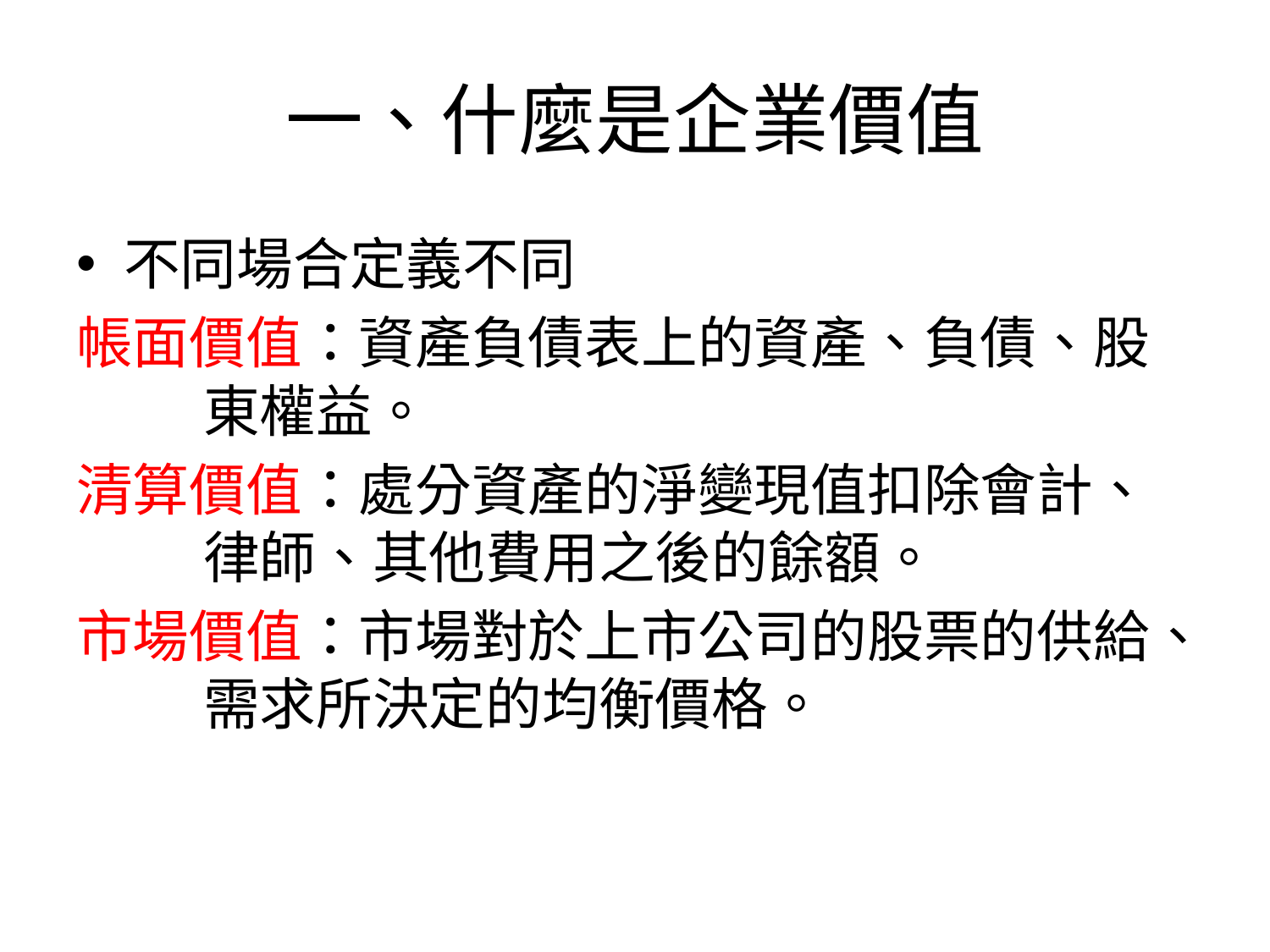

# 一、什麼是企業價值
不同場合定義不同
帳面價值：資產負債表上的資產、負債、股	東權益。
清算價值：處分資產的淨變現值扣除會計、	律師、其他費用之後的餘額。
市場價值：市場對於上市公司的股票的供給、	需求所決定的均衡價格。